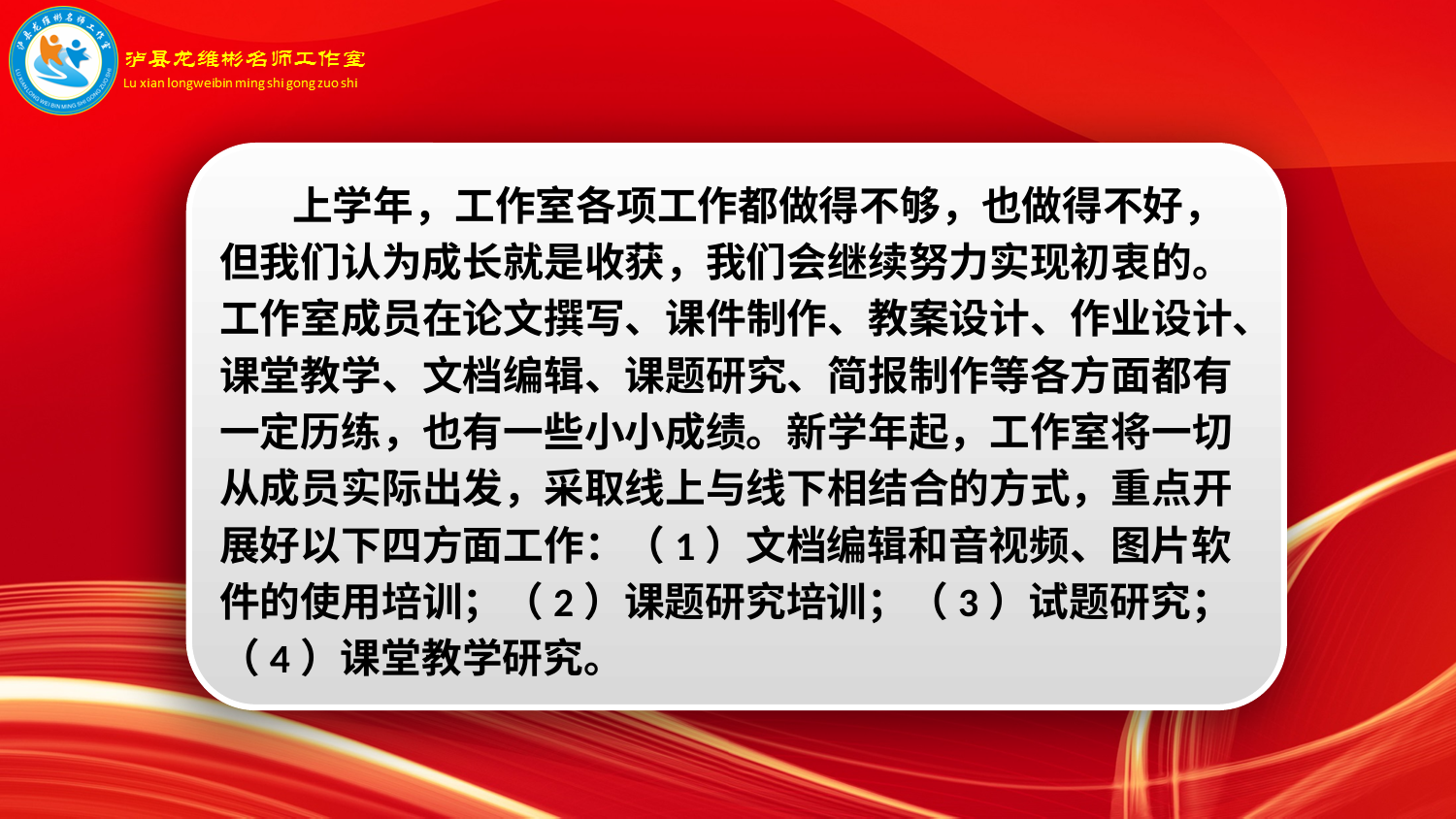

上学年，工作室各项工作都做得不够，也做得不好，但我们认为成长就是收获，我们会继续努力实现初衷的。工作室成员在论文撰写、课件制作、教案设计、作业设计、课堂教学、文档编辑、课题研究、简报制作等各方面都有一定历练，也有一些小小成绩。新学年起，工作室将一切从成员实际出发，采取线上与线下相结合的方式，重点开展好以下四方面工作：（1）文档编辑和音视频、图片软件的使用培训；（2）课题研究培训；（3）试题研究；（4）课堂教学研究。